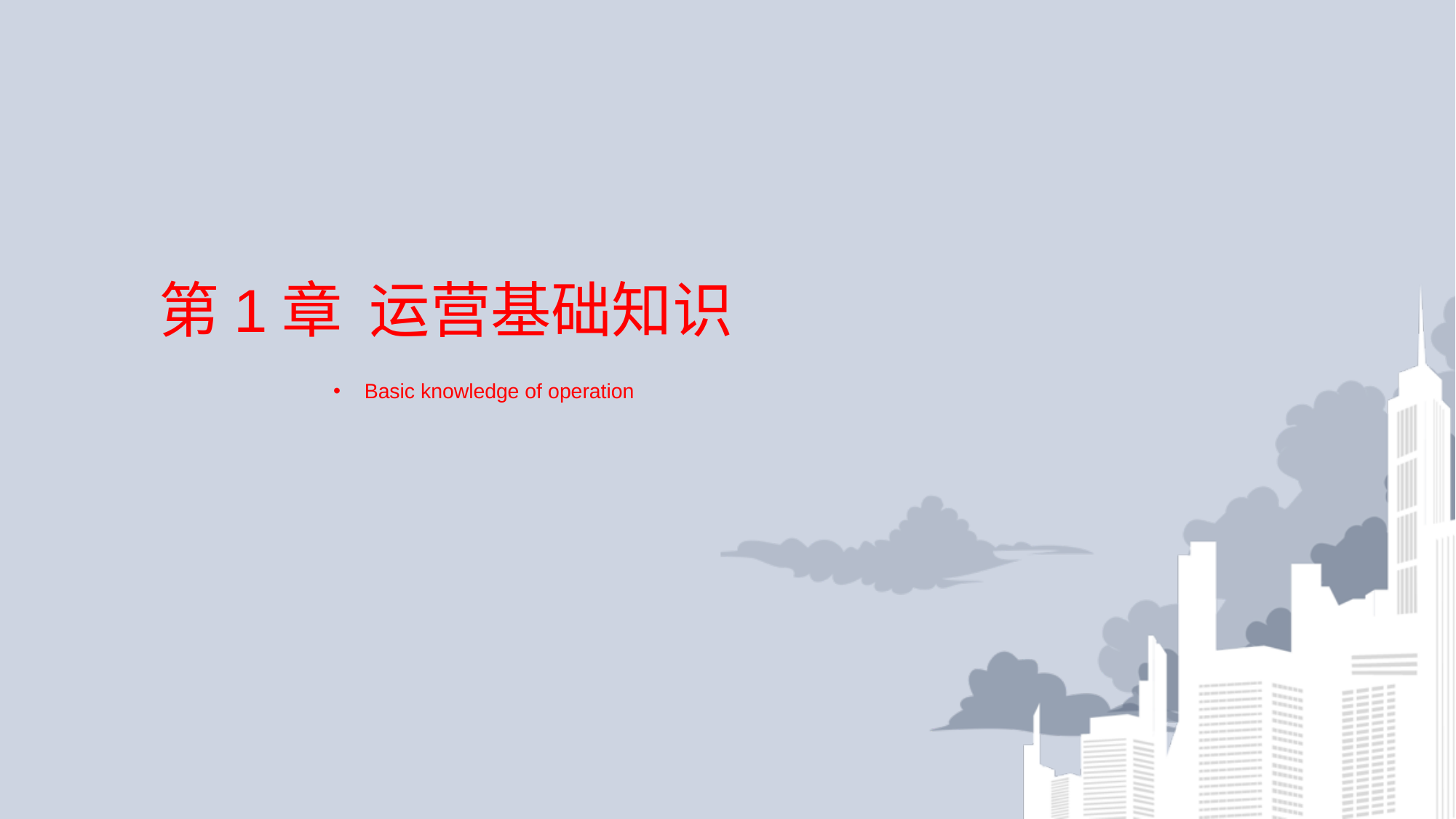

# 第1章  运营基础知识
Basic knowledge of operation